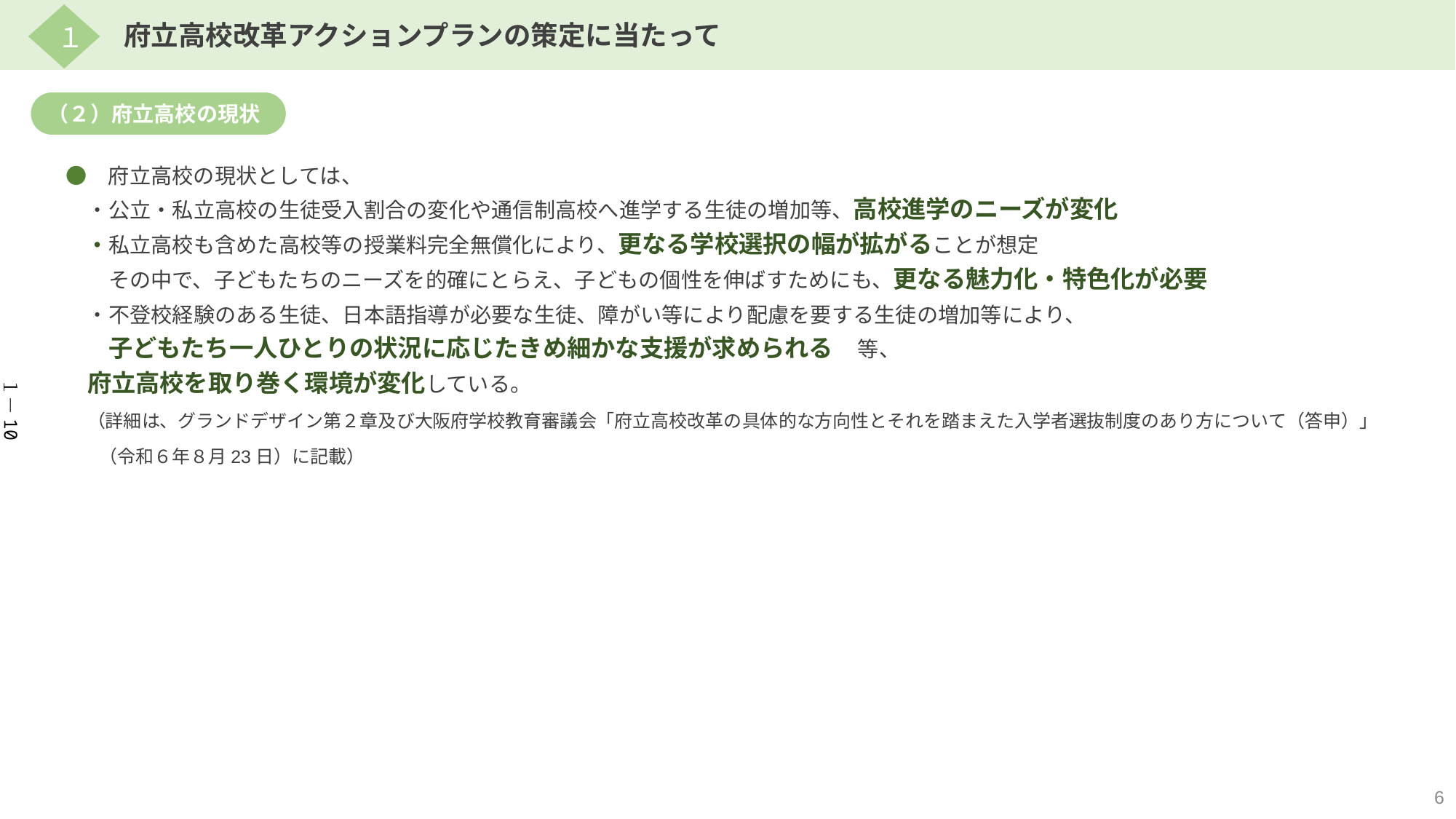

１
府立高校改革アクションプランの策定に当たって
（２）府立高校の現状
　●　府立高校の現状としては、
　　・公立・私立高校の生徒受入割合の変化や通信制高校へ進学する生徒の増加等、高校進学のニーズが変化
　　・私立高校も含めた高校等の授業料完全無償化により、更なる学校選択の幅が拡がることが想定
　　　その中で、子どもたちのニーズを的確にとらえ、子どもの個性を伸ばすためにも、更なる魅力化・特色化が必要
　　・不登校経験のある生徒、日本語指導が必要な生徒、障がい等により配慮を要する生徒の増加等により、
　　　子どもたち一人ひとりの状況に応じたきめ細かな支援が求められる　等、
　　府立高校を取り巻く環境が変化している。
　　（詳細は、グランドデザイン第２章及び大阪府学校教育審議会「府立高校改革の具体的な方向性とそれを踏まえた入学者選抜制度のあり方について（答申）」
　　　（令和６年８月23日）に記載）
１－10
6